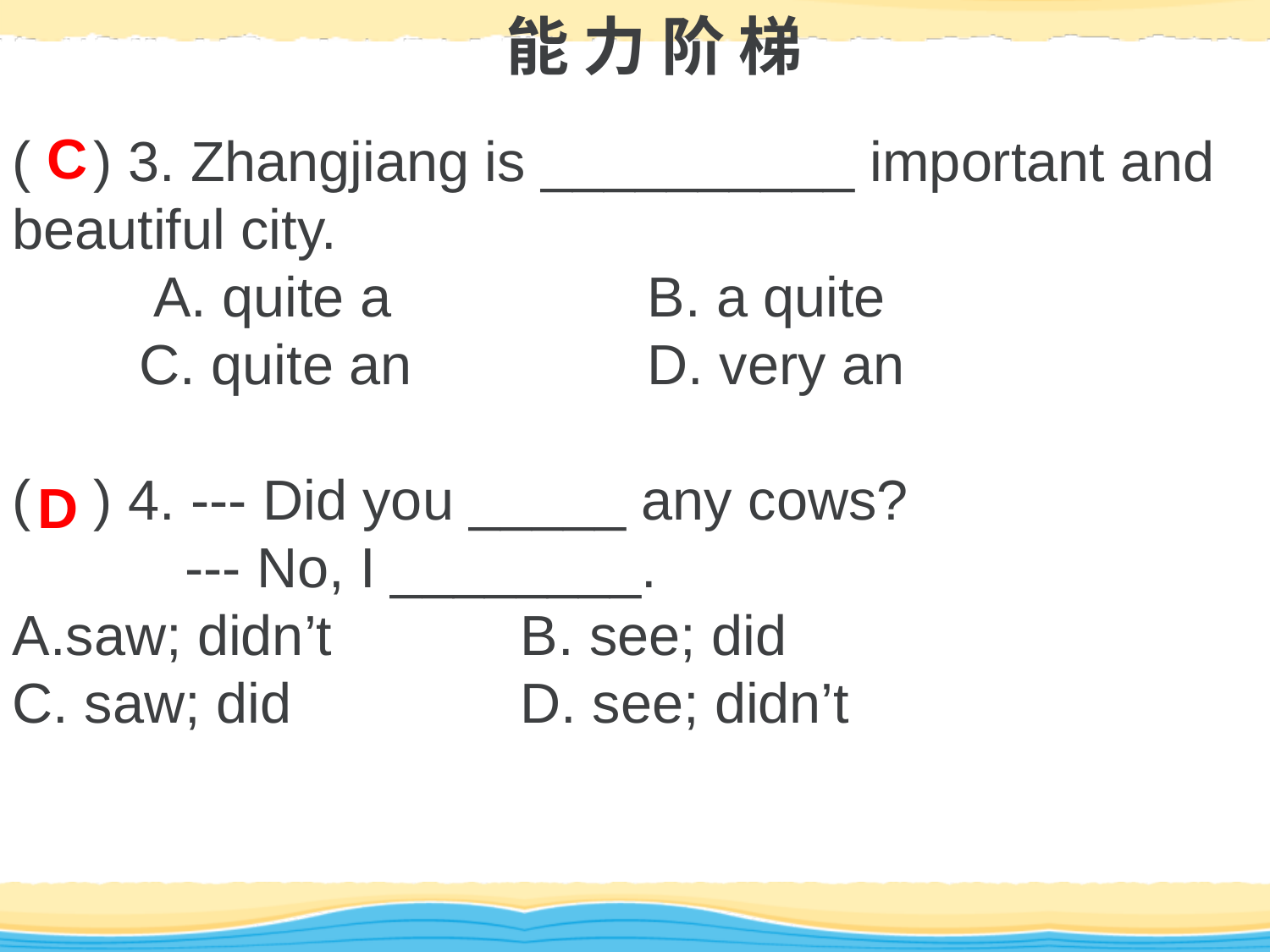

能 力 阶 梯
C
(    ) 3. Zhangjiang is __________ important and beautiful city.
         A. quite a			B. a quite				C. quite an		D. very an

(    ) 4. --- Did you _____ any cows?
           --- No, I ________.
A.saw; didn’t		B. see; did
C. saw; did		D. see; didn’t

D